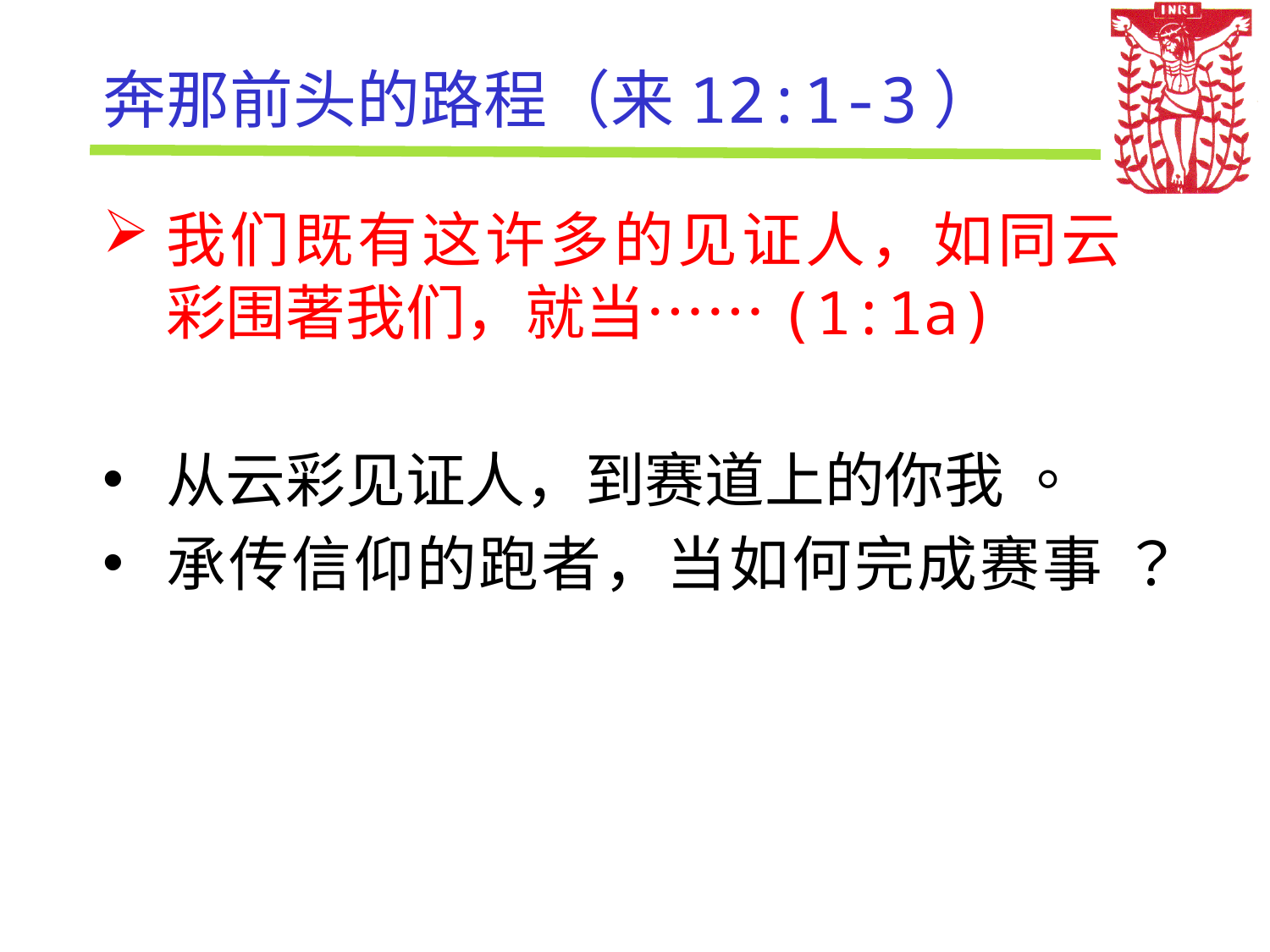

# 奔那前头的路程（来12:1-3）
我们既有这许多的见证人，如同云彩围著我们，就当……(1:1a)

从云彩见证人，到赛道上的你我 。
承传信仰的跑者，当如何完成赛事 ？